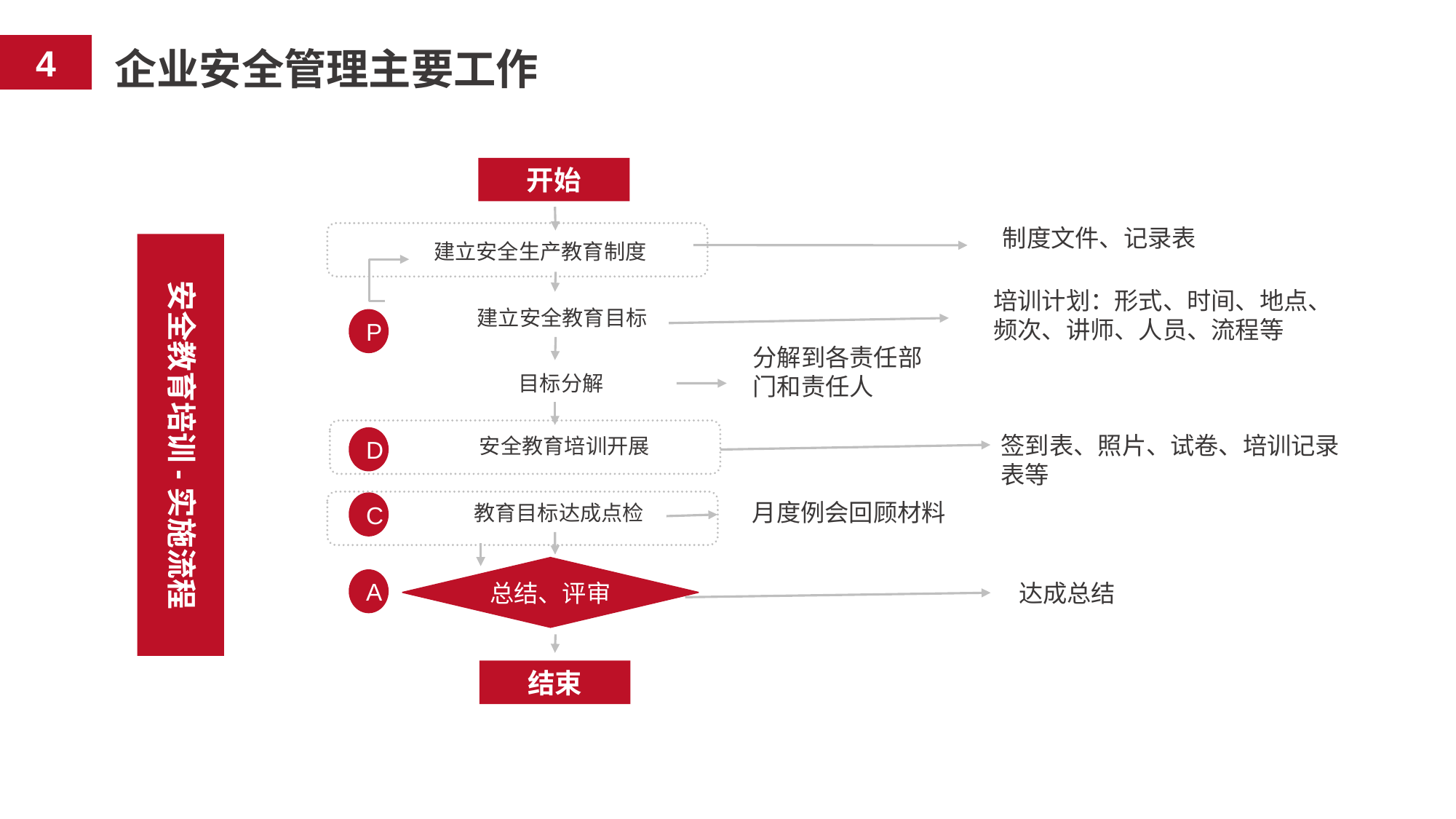

4
企业安全管理主要工作
开始

建立安全生产教育制度

建立安全教育目标
P
目标分解

安全教育培训开展
D

教育目标达成点检
C
总结、评审
A
结束
制度文件、记录表
培训计划：形式、时间、地点、频次、讲师、人员、流程等
分解到各责任部门和责任人
签到表、照片、试卷、培训记录表等
月度例会回顾材料
达成总结
安全教育培训-实施流程